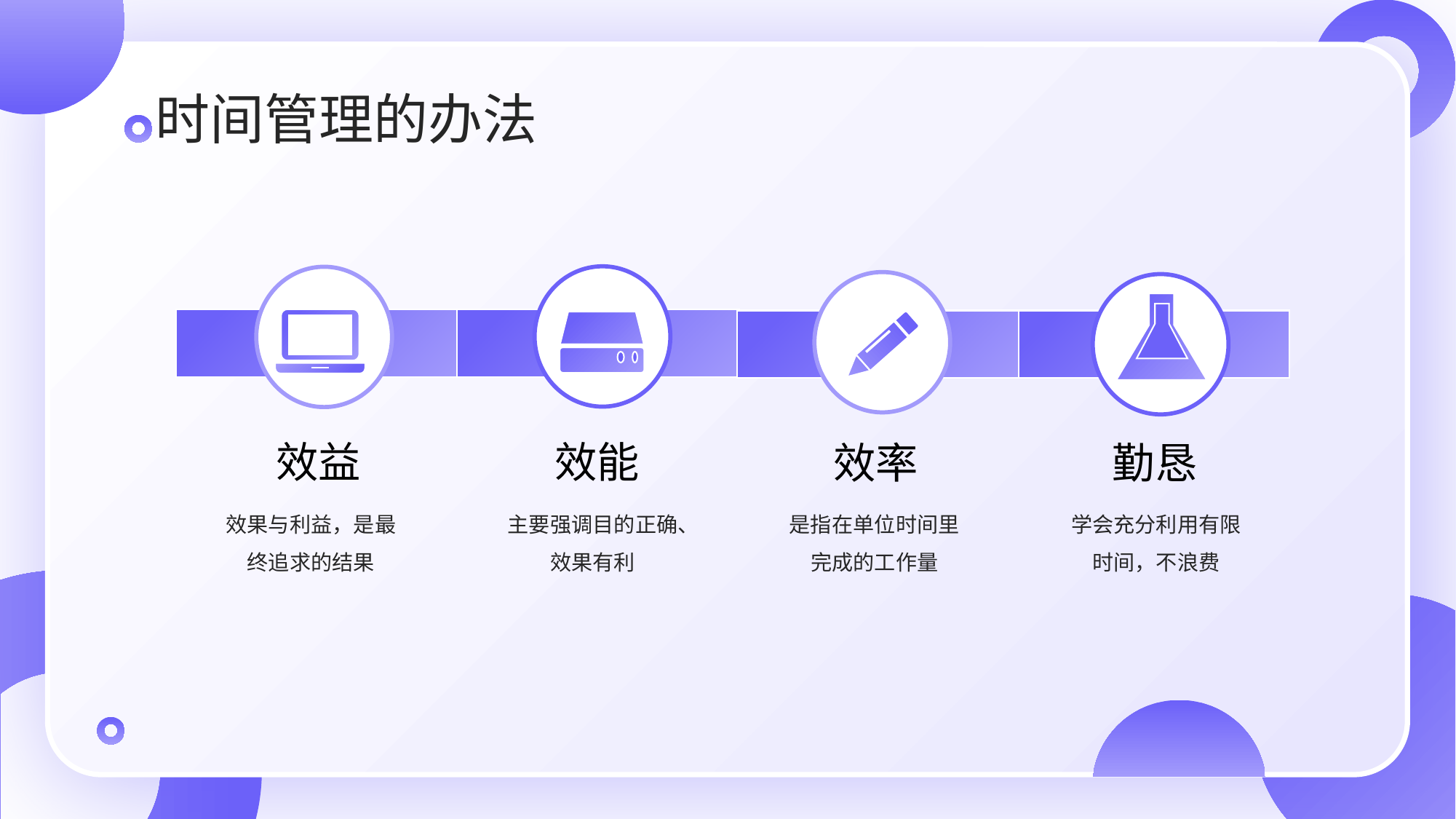

效益
效能
效率
勤恳
是指在单位时间里完成的工作量
学会充分利用有限时间，不浪费
效果与利益，是最终追求的结果
主要强调目的正确、效果有利